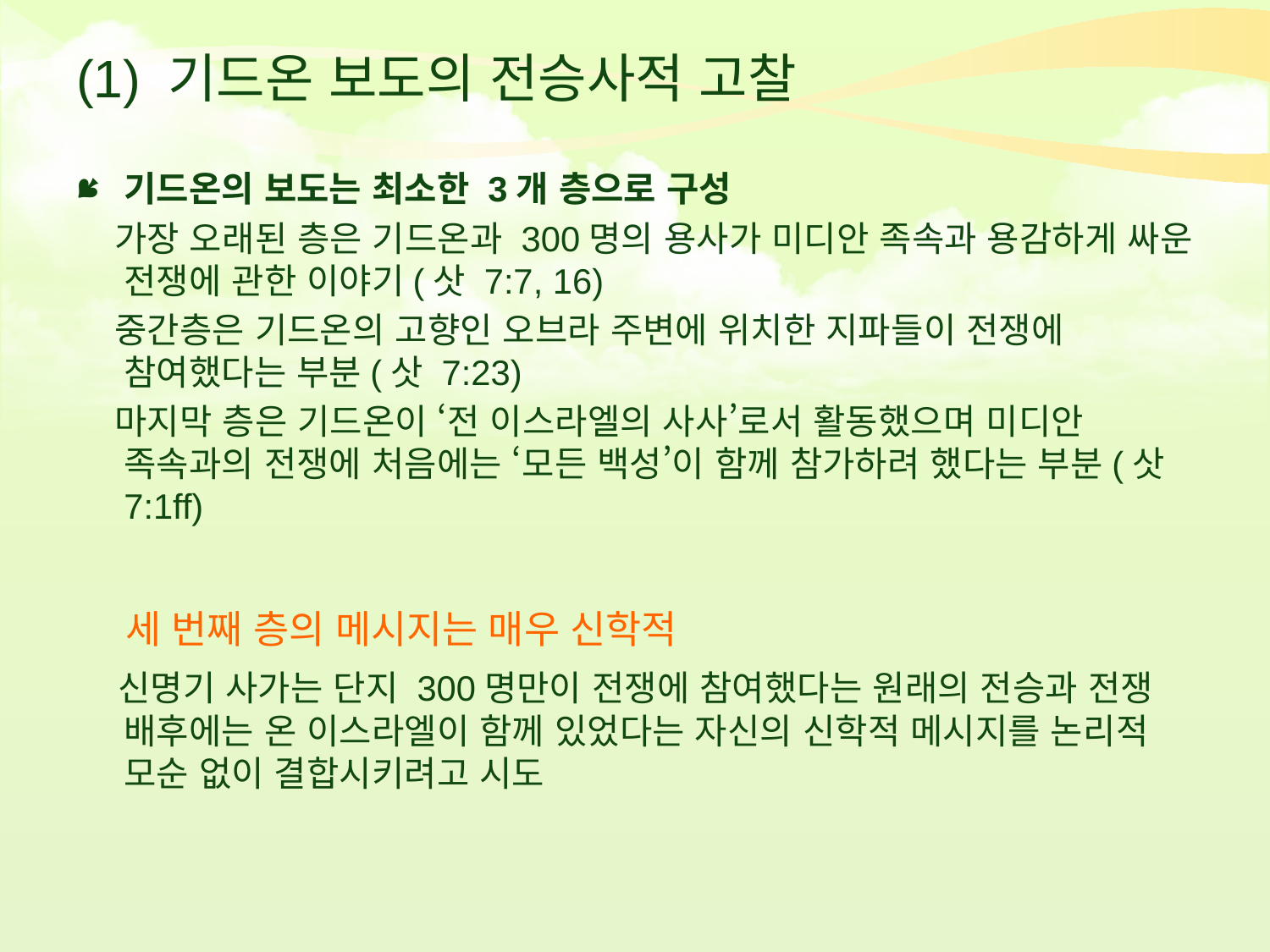

# (1) 기드온 보도의 전승사적 고찰
기드온의 보도는 최소한 3개 층으로 구성
   가장 오래된 층은 기드온과 300명의 용사가 미디안 족속과 용감하게 싸운 전쟁에 관한 이야기(삿 7:7, 16)
   중간층은 기드온의 고향인 오브라 주변에 위치한 지파들이 전쟁에 참여했다는 부분(삿 7:23)
   마지막 층은 기드온이 ‘전 이스라엘의 사사’로서 활동했으며 미디안 족속과의 전쟁에 처음에는 ‘모든 백성’이 함께 참가하려 했다는 부분(삿7:1ff)

   세 번째 층의 메시지는 매우 신학적
   신명기 사가는 단지 300명만이 전쟁에 참여했다는 원래의 전승과 전쟁 배후에는 온 이스라엘이 함께 있었다는 자신의 신학적 메시지를 논리적 모순 없이 결합시키려고 시도